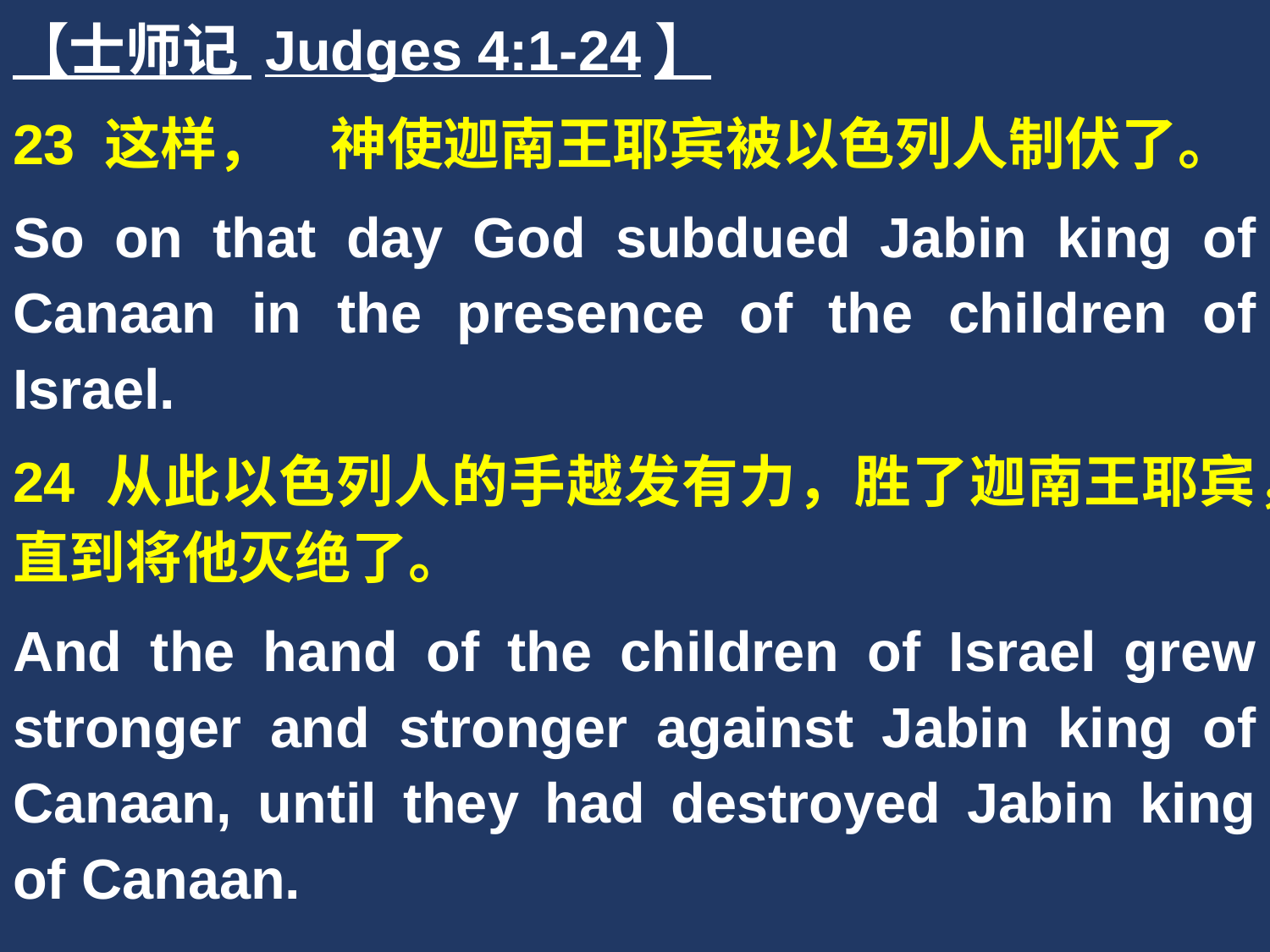

【士师记 Judges 4:1-24】
23 这样，　神使迦南王耶宾被以色列人制伏了。
So on that day God subdued Jabin king of Canaan in the presence of the children of Israel.
24 从此以色列人的手越发有力，胜了迦南王耶宾，直到将他灭绝了。
And the hand of the children of Israel grew stronger and stronger against Jabin king of Canaan, until they had destroyed Jabin king of Canaan.